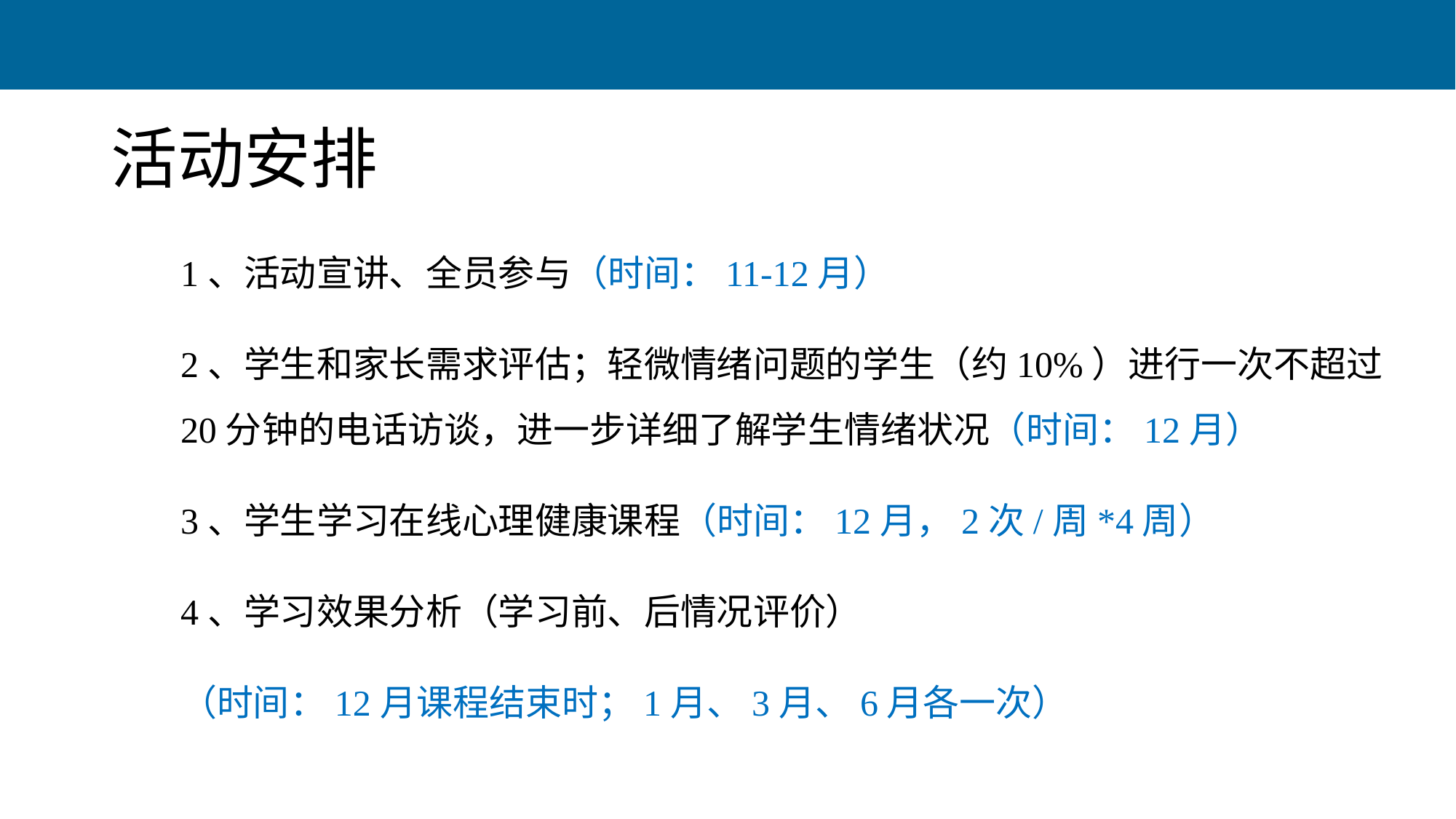

# 活动安排
1、活动宣讲、全员参与（时间：11-12月）
2、学生和家长需求评估；轻微情绪问题的学生（约10%）进行一次不超过20分钟的电话访谈，进一步详细了解学生情绪状况（时间：12月）
3、学生学习在线心理健康课程（时间：12月，2次/周*4周）
4、学习效果分析（学习前、后情况评价）
（时间：12月课程结束时；1月、3月、6月各一次）